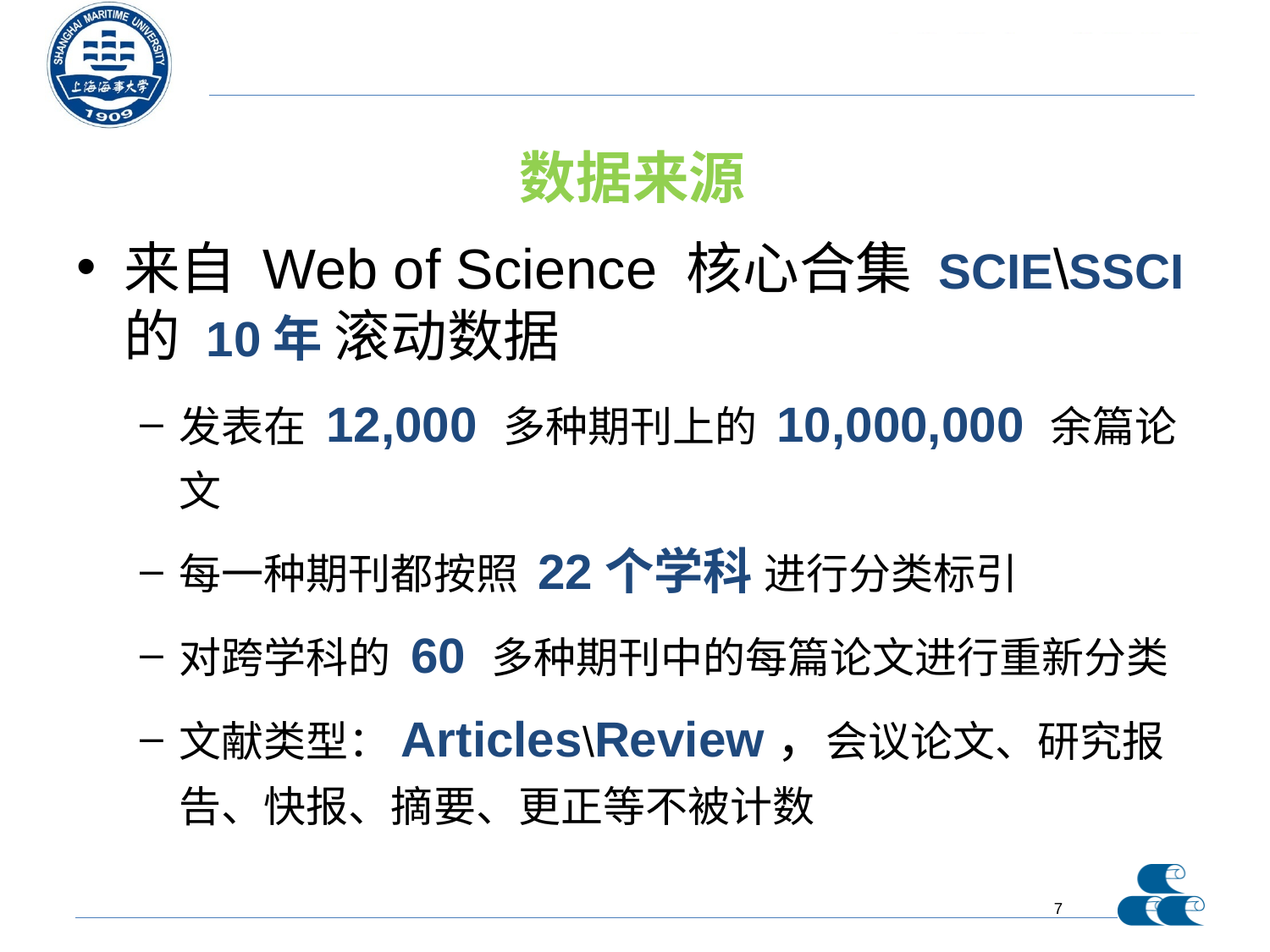

# 数据来源
来自 Web of Science 核心合集 SCIE\SSCI 的 10年 滚动数据
发表在 12,000 多种期刊上的 10,000,000 余篇论文
每一种期刊都按照 22个学科 进行分类标引
对跨学科的 60 多种期刊中的每篇论文进行重新分类
文献类型：Articles\Review，会议论文、研究报告、快报、摘要、更正等不被计数
7